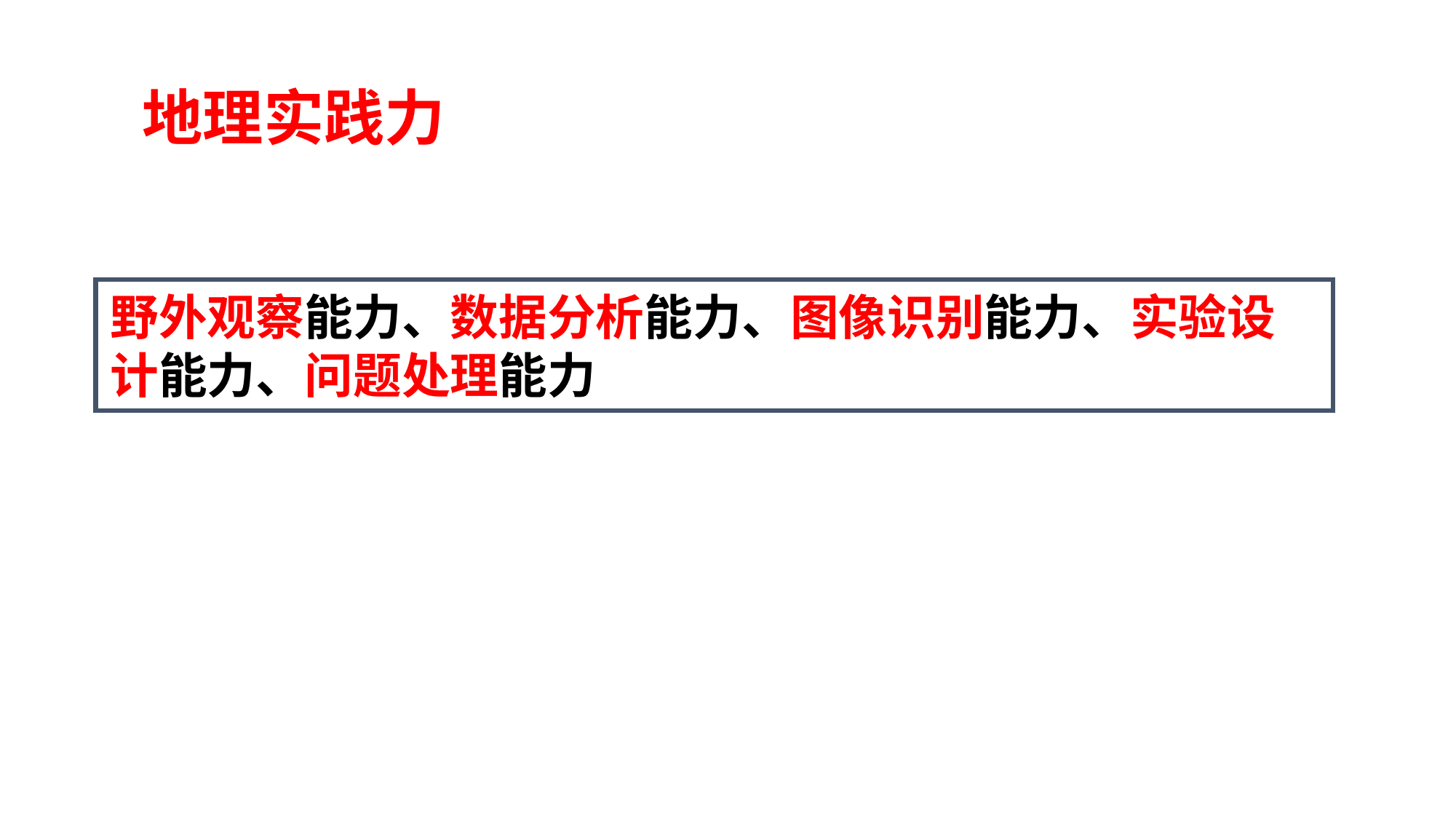

地理实践力
野外观察能力、数据分析能力、图像识别能力、实验设计能力、问题处理能力